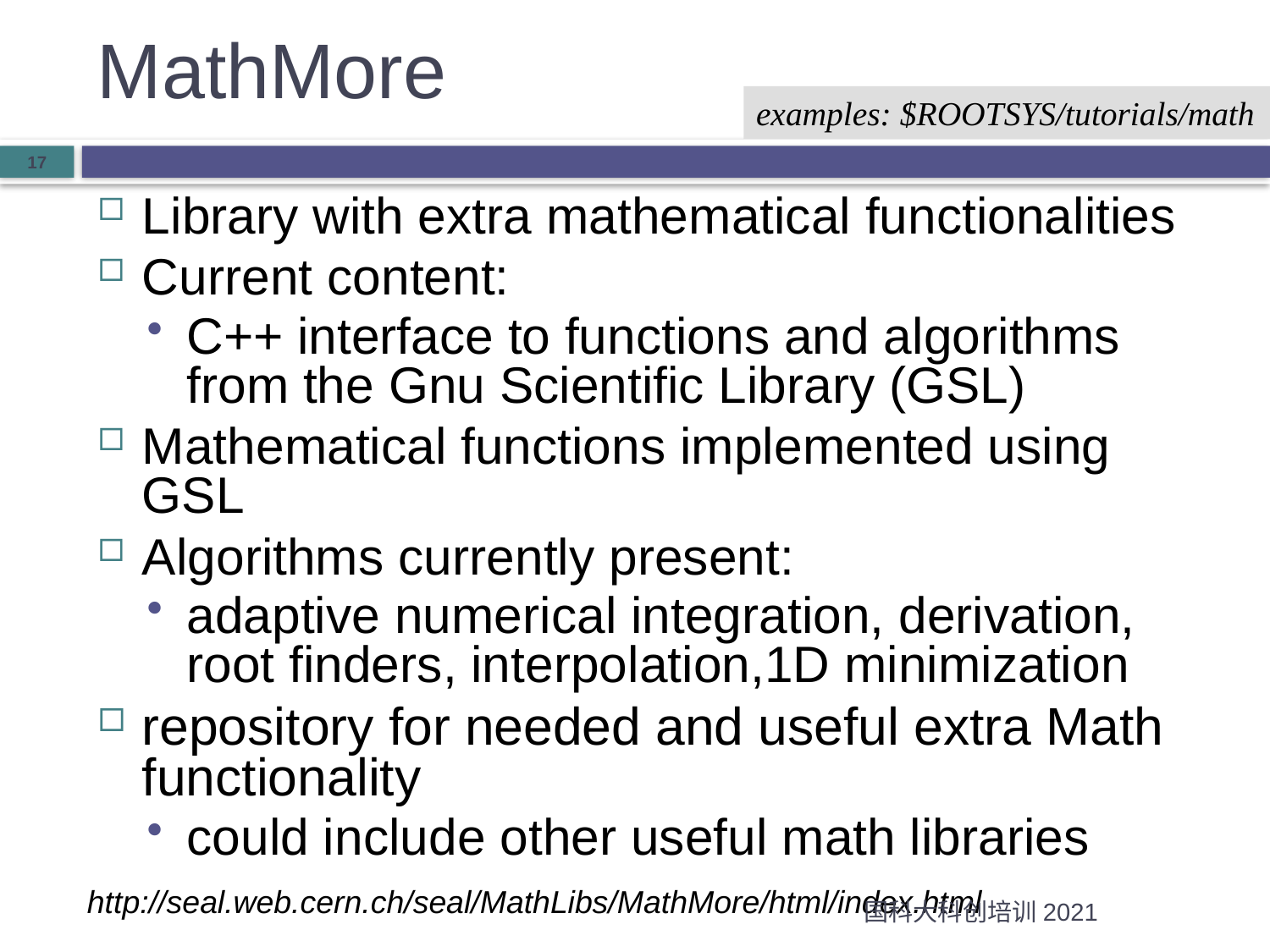

MathMore
Library with extra mathematical functionalities
Current content:
C++ interface to functions and algorithms from the Gnu Scientific Library (GSL)
Mathematical functions implemented using GSL
Algorithms currently present:
adaptive numerical integration, derivation, root finders, interpolation,1D minimization
repository for needed and useful extra Math functionality
could include other useful math libraries
examples: $ROOTSYS/tutorials/math
http://seal.web.cern.ch/seal/MathLibs/MathMore/html/index.html
国科大科创培训2021
17